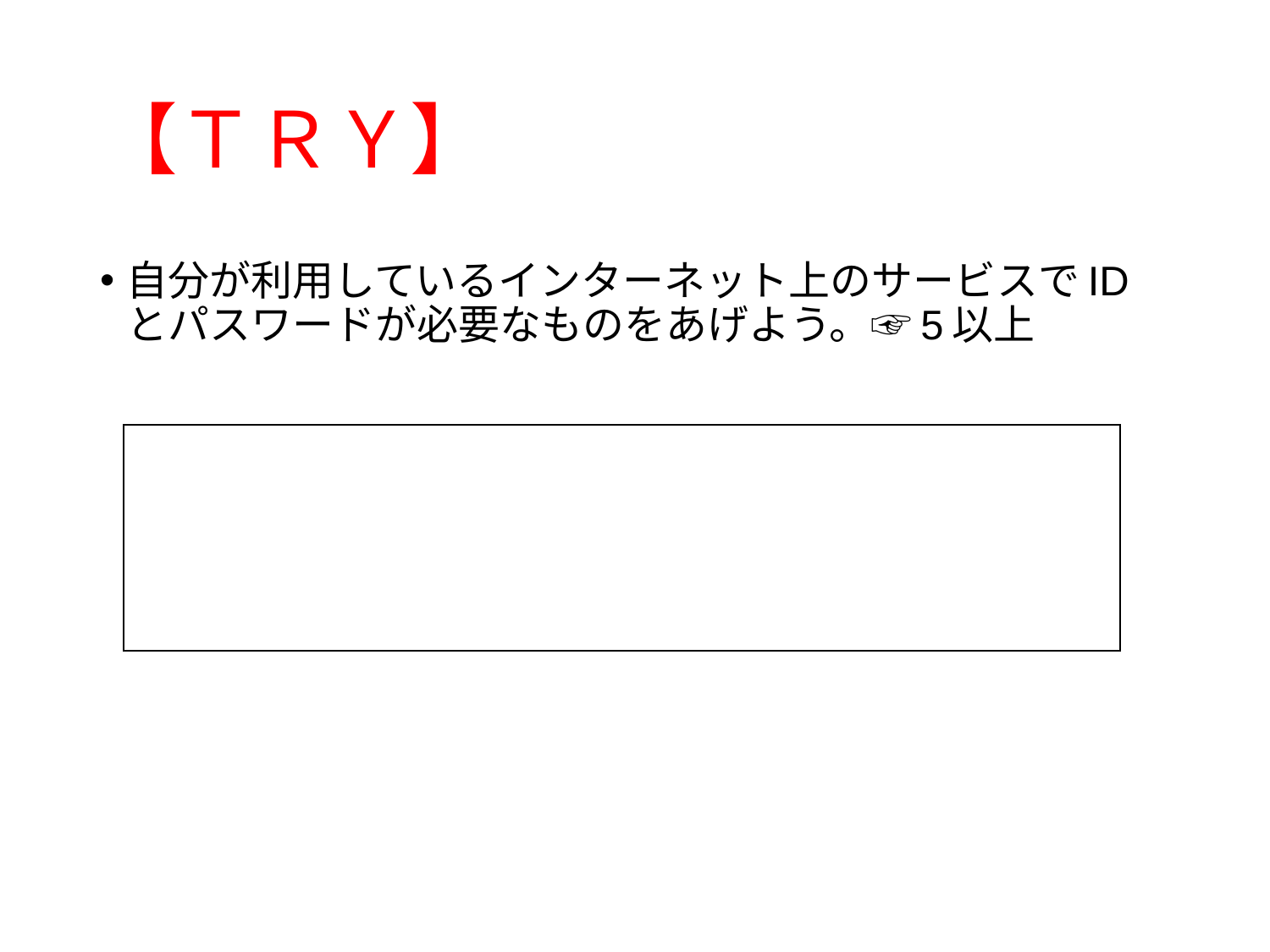

# 【ＴＲＹ】
自分が利用しているインターネット上のサービスでIDとパスワードが必要なものをあげよう。☞5以上
|  |
| --- |